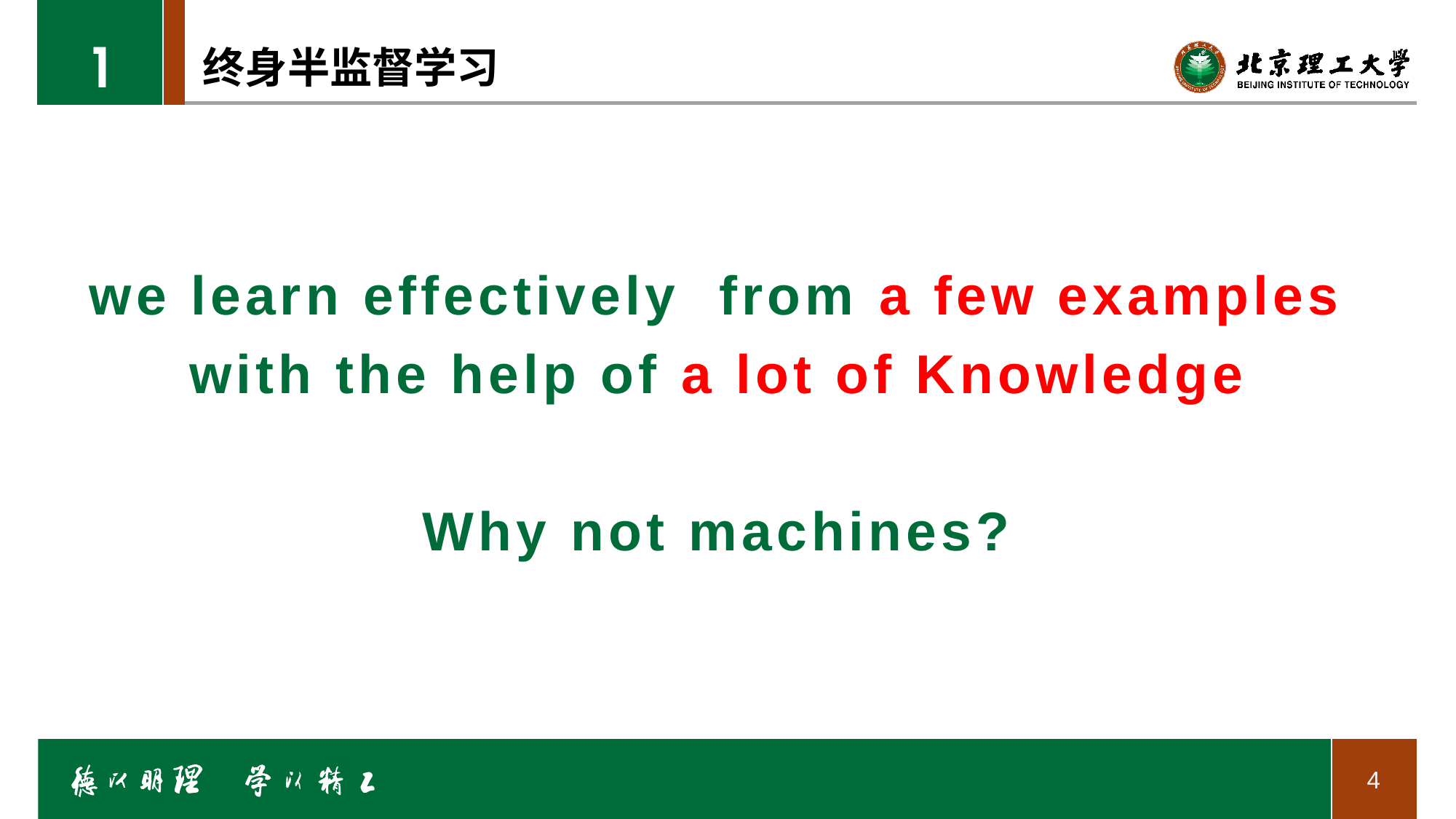

1
# 终身半监督学习
we learn effectively  from a few examples with the help of a lot of Knowledge

Why not machines?